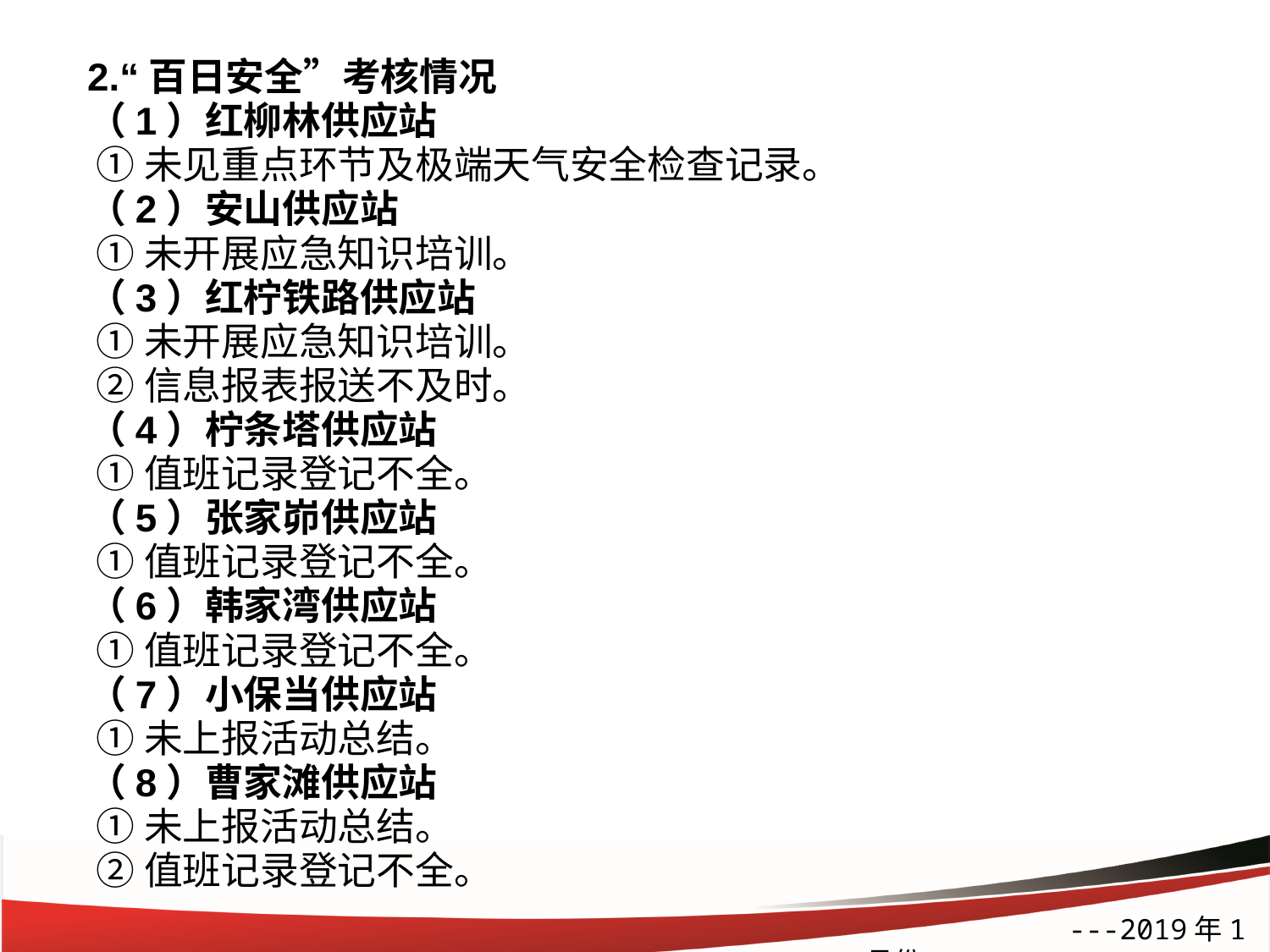

2.“百日安全”考核情况
（1）红柳林供应站
 ①未见重点环节及极端天气安全检查记录。
（2）安山供应站
 ①未开展应急知识培训。
（3）红柠铁路供应站
 ①未开展应急知识培训。
 ②信息报表报送不及时。
（4）柠条塔供应站
 ①值班记录登记不全。
（5）张家峁供应站
 ①值班记录登记不全。
（6）韩家湾供应站
 ①值班记录登记不全。
（7）小保当供应站
 ①未上报活动总结。
（8）曹家滩供应站
 ①未上报活动总结。
 ②值班记录登记不全。